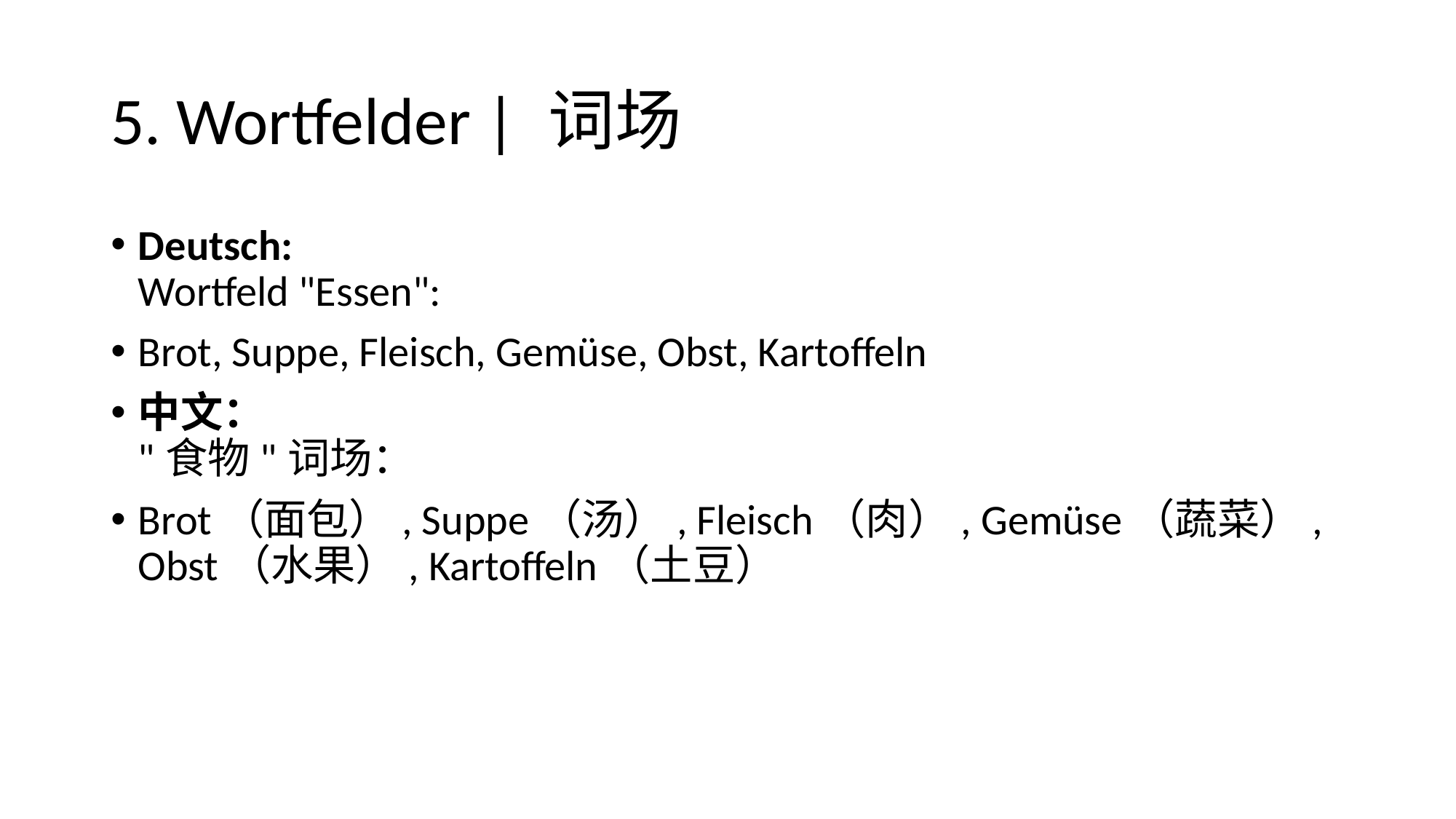

# 5. Wortfelder | 词场
Deutsch:
Wortfeld "Essen":
Brot, Suppe, Fleisch, Gemüse, Obst, Kartoffeln
中文：
"食物"词场：
Brot（面包）, Suppe（汤）, Fleisch（肉）, Gemüse（蔬菜）, Obst（水果）, Kartoffeln（土豆）